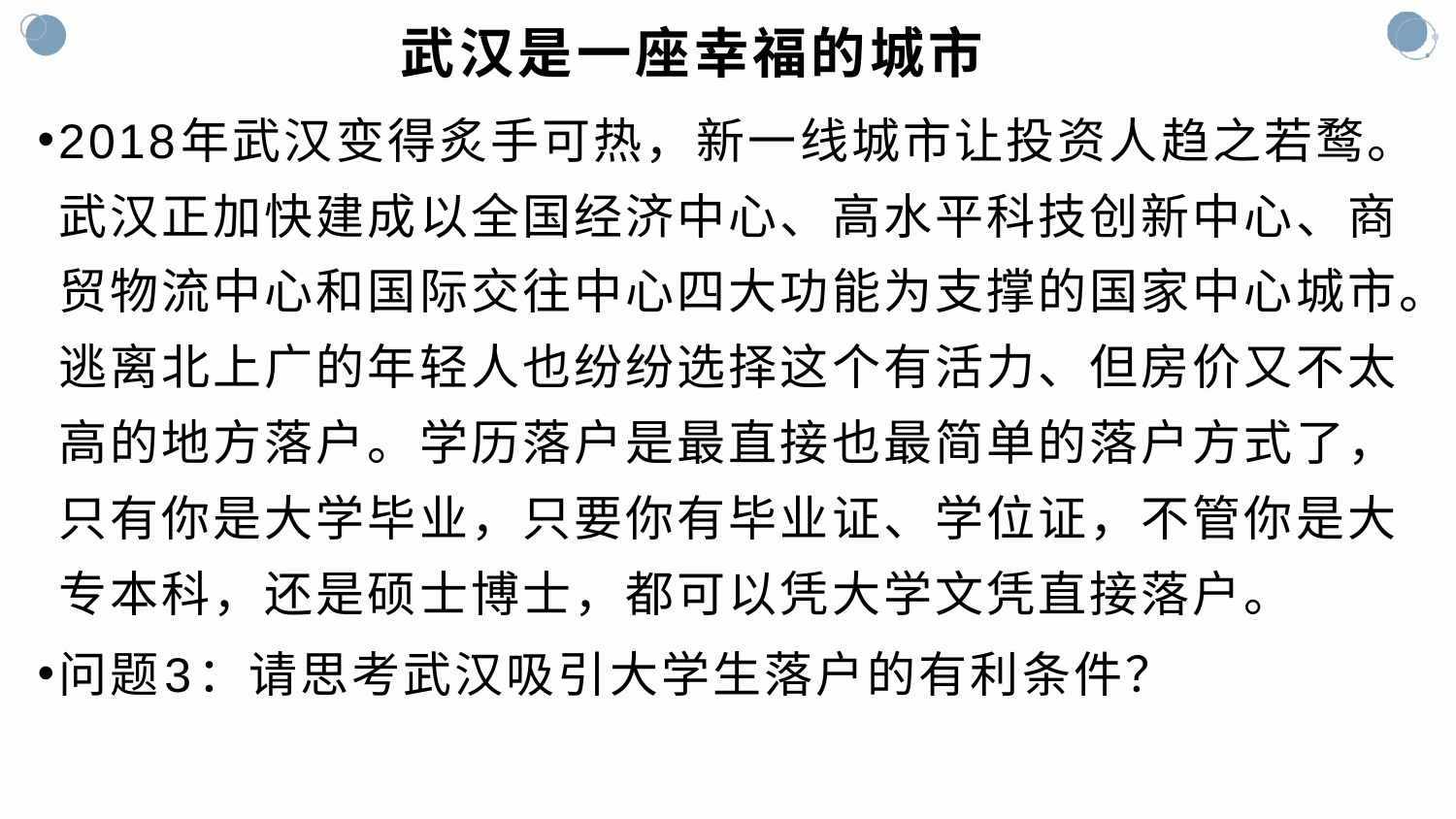

武汉是一座幸福的城市
2018年武汉变得炙手可热，新一线城市让投资人趋之若鹜。武汉正加快建成以全国经济中心、高水平科技创新中心、商贸物流中心和国际交往中心四大功能为支撑的国家中心城市。逃离北上广的年轻人也纷纷选择这个有活力、但房价又不太高的地方落户。学历落户是最直接也最简单的落户方式了，只有你是大学毕业，只要你有毕业证、学位证，不管你是大专本科，还是硕士博士，都可以凭大学文凭直接落户。
问题3：请思考武汉吸引大学生落户的有利条件？